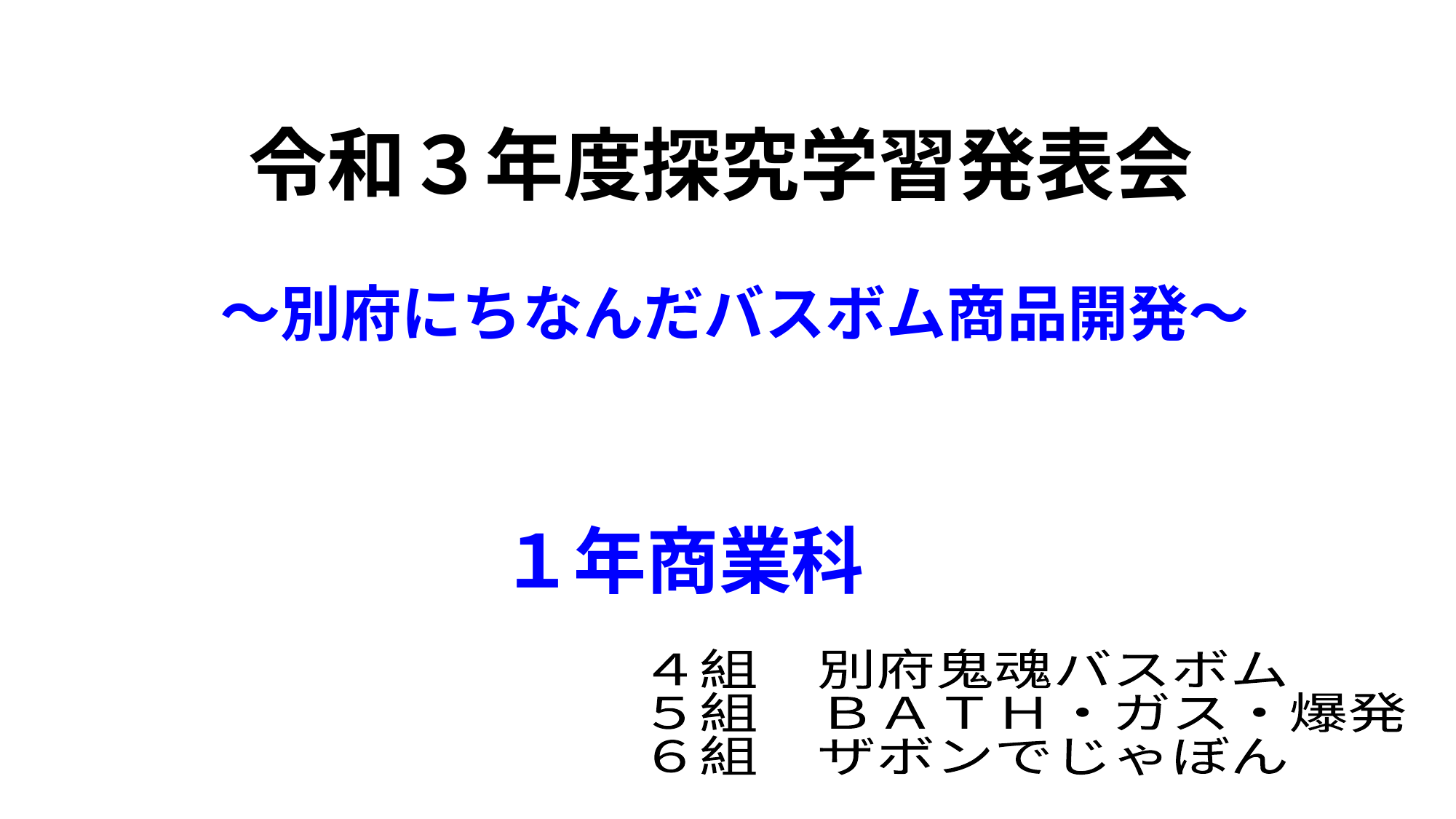

# 令和３年度探究学習発表会
～別府にちなんだバスボム商品開発～

１年商業科

　４組　別府鬼魂バスボム
　５組　ＢＡＴＨ・ガス・爆発
　６組　ザボンでじゃぼん